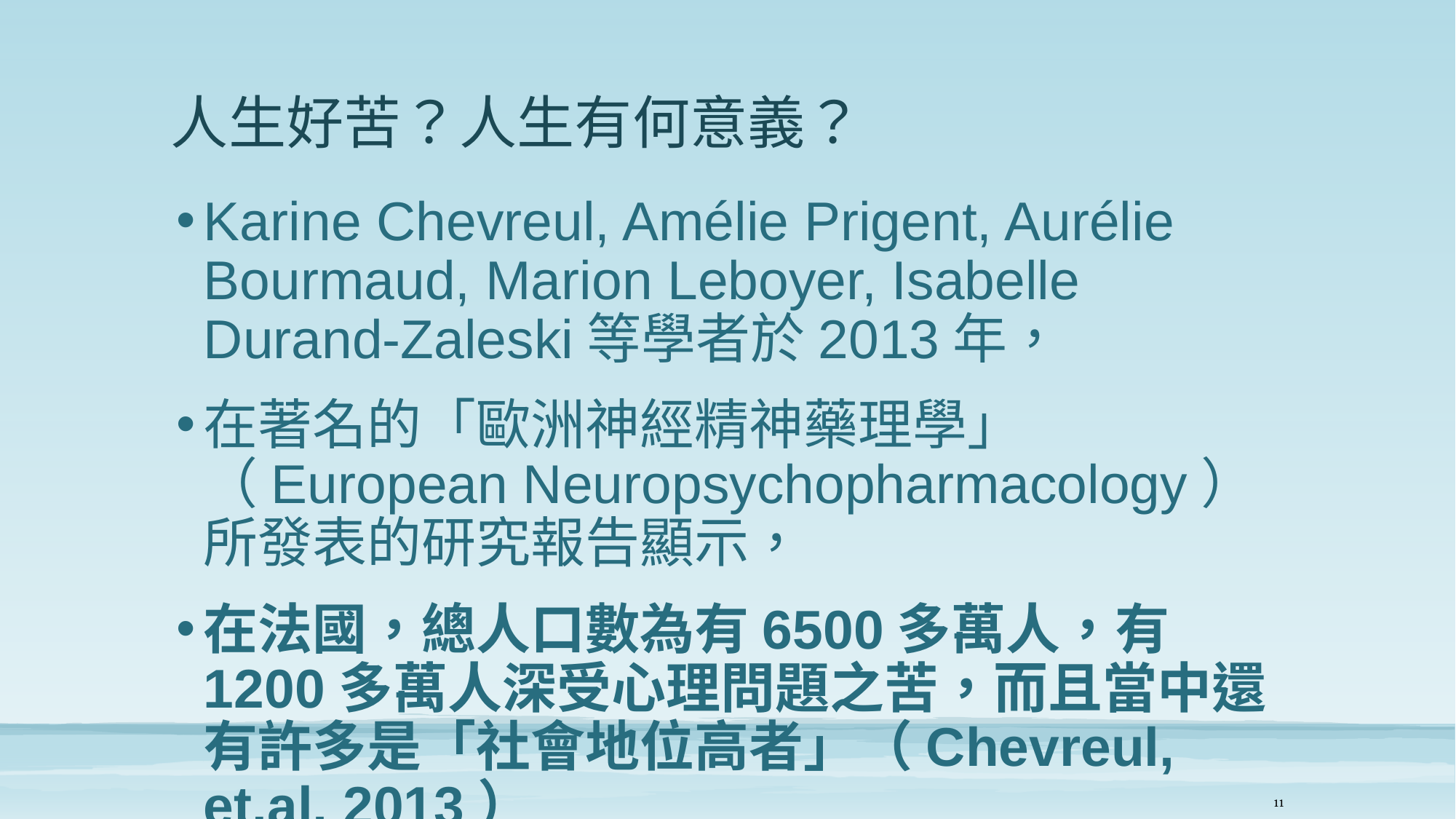

# 人生好苦？人生有何意義？
Karine Chevreul, Amélie Prigent, Aurélie Bourmaud, Marion Leboyer, Isabelle Durand-Zaleski等學者於2013年，
在著名的「歐洲神經精神藥理學」（European Neuropsychopharmacology）所發表的研究報告顯示，
在法國，總人口數為有6500多萬人，有1200多萬人深受心理問題之苦，而且當中還有許多是「社會地位高者」（Chevreul, et.al, 2013）
11